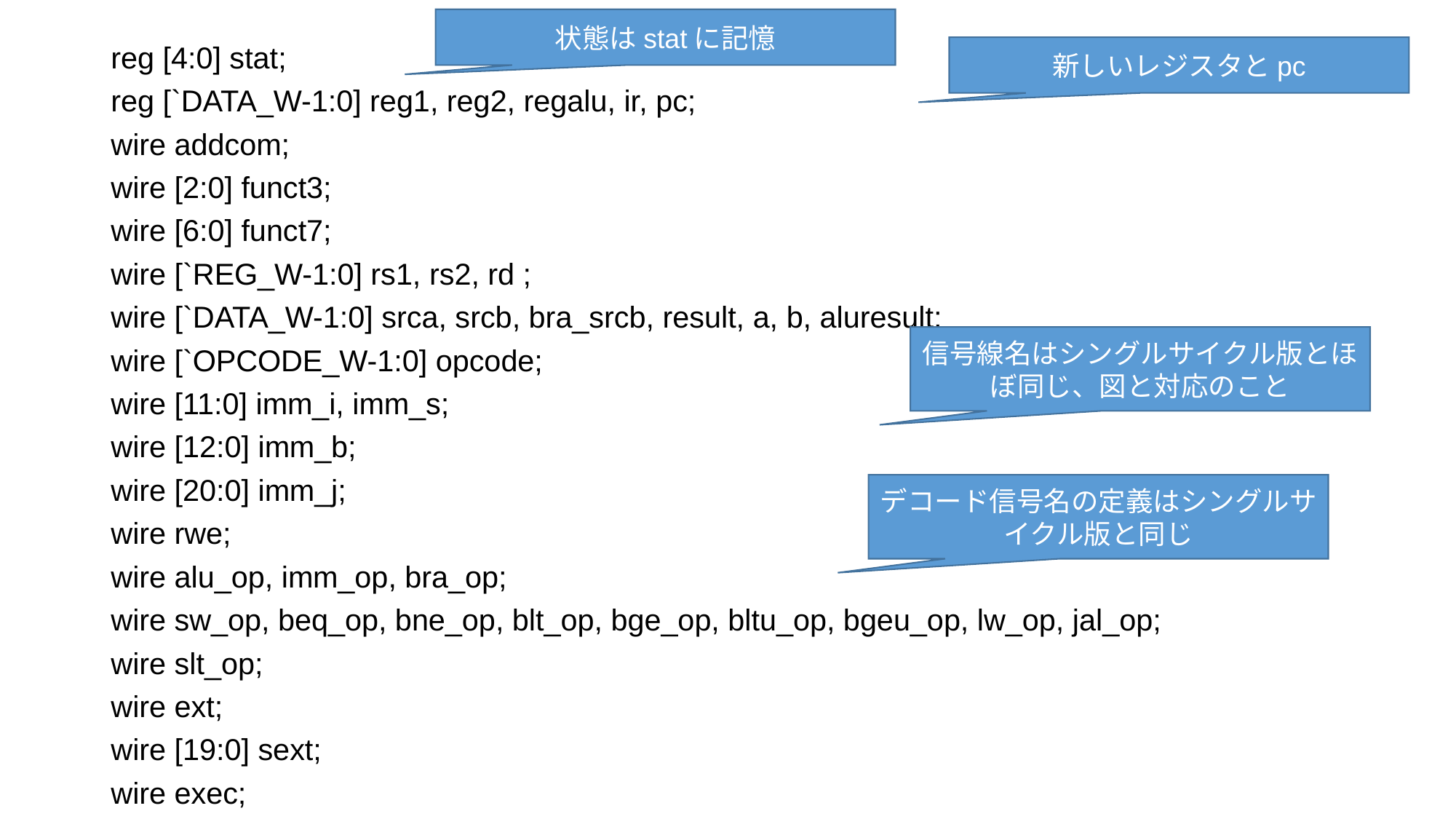

状態はstatに記憶
reg [4:0] stat;
reg [`DATA_W-1:0] reg1, reg2, regalu, ir, pc;
wire addcom;
wire [2:0] funct3;
wire [6:0] funct7;
wire [`REG_W-1:0] rs1, rs2, rd ;
wire [`DATA_W-1:0] srca, srcb, bra_srcb, result, a, b, aluresult;
wire [`OPCODE_W-1:0] opcode;
wire [11:0] imm_i, imm_s;
wire [12:0] imm_b;
wire [20:0] imm_j;
wire rwe;
wire alu_op, imm_op, bra_op;
wire sw_op, beq_op, bne_op, blt_op, bge_op, bltu_op, bgeu_op, lw_op, jal_op;
wire slt_op;
wire ext;
wire [19:0] sext;
wire exec;

新しいレジスタとpc
信号線名はシングルサイクル版とほぼ同じ、図と対応のこと
デコード信号名の定義はシングルサイクル版と同じ